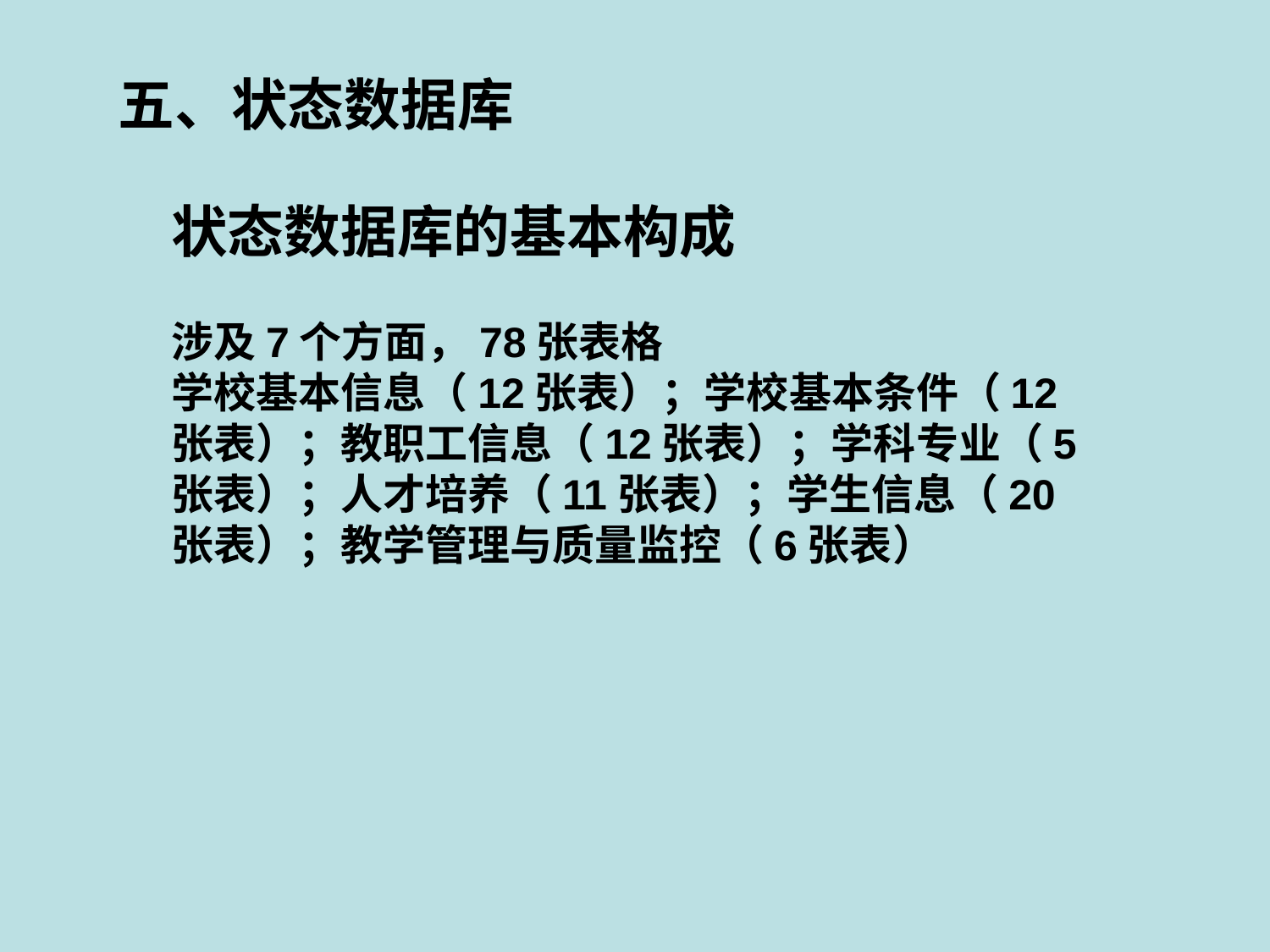

五、状态数据库
状态数据库的基本构成

涉及7个方面，78张表格
学校基本信息（12张表）；学校基本条件（12张表）；教职工信息（12张表）；学科专业（5张表）；人才培养（11张表）；学生信息（20张表）；教学管理与质量监控（6张表）